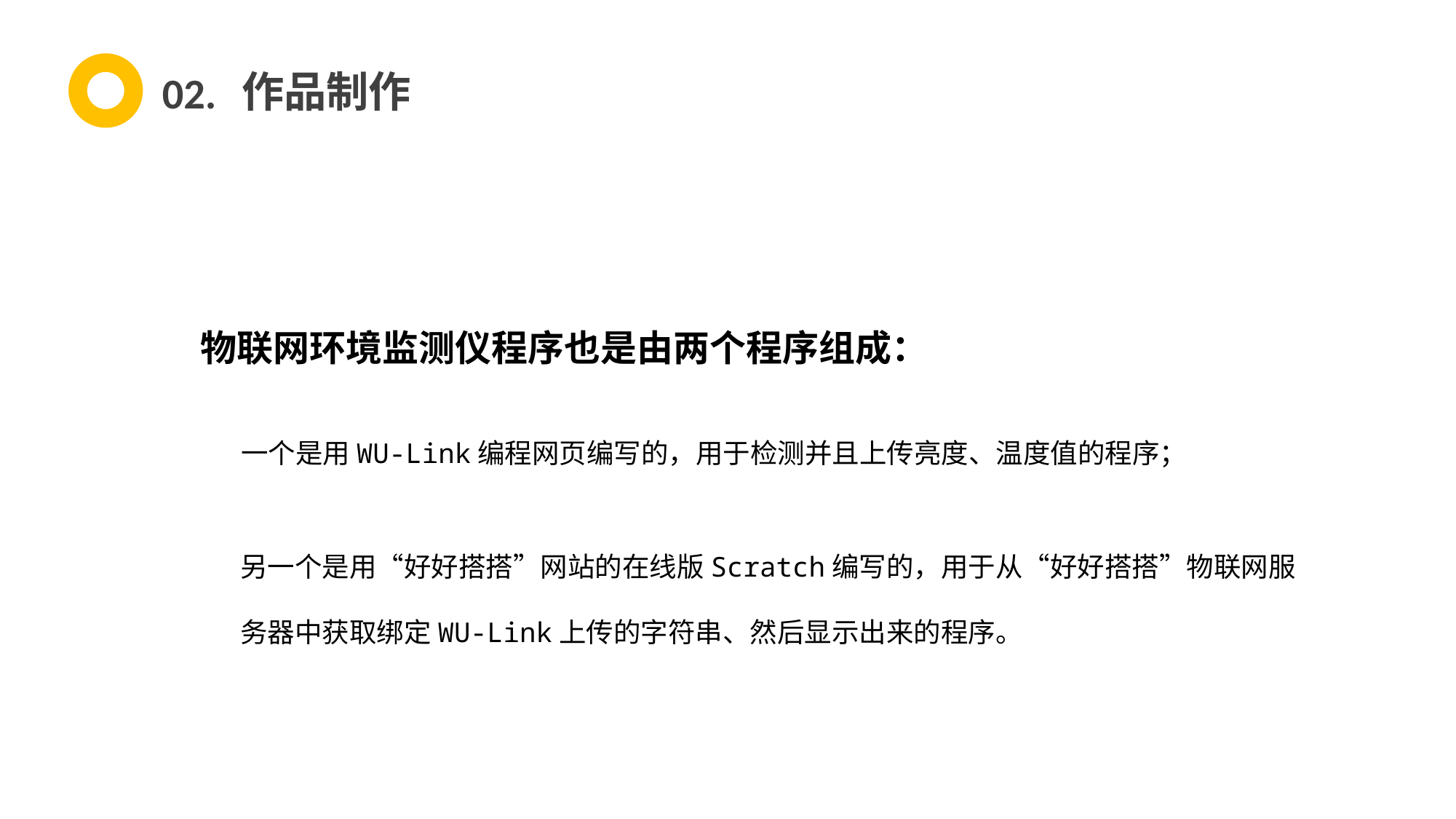

作品制作
02.
物联网环境监测仪程序也是由两个程序组成：
一个是用WU-Link编程网页编写的，用于检测并且上传亮度、温度值的程序；
另一个是用“好好搭搭”网站的在线版Scratch编写的，用于从“好好搭搭”物联网服务器中获取绑定WU-Link上传的字符串、然后显示出来的程序。